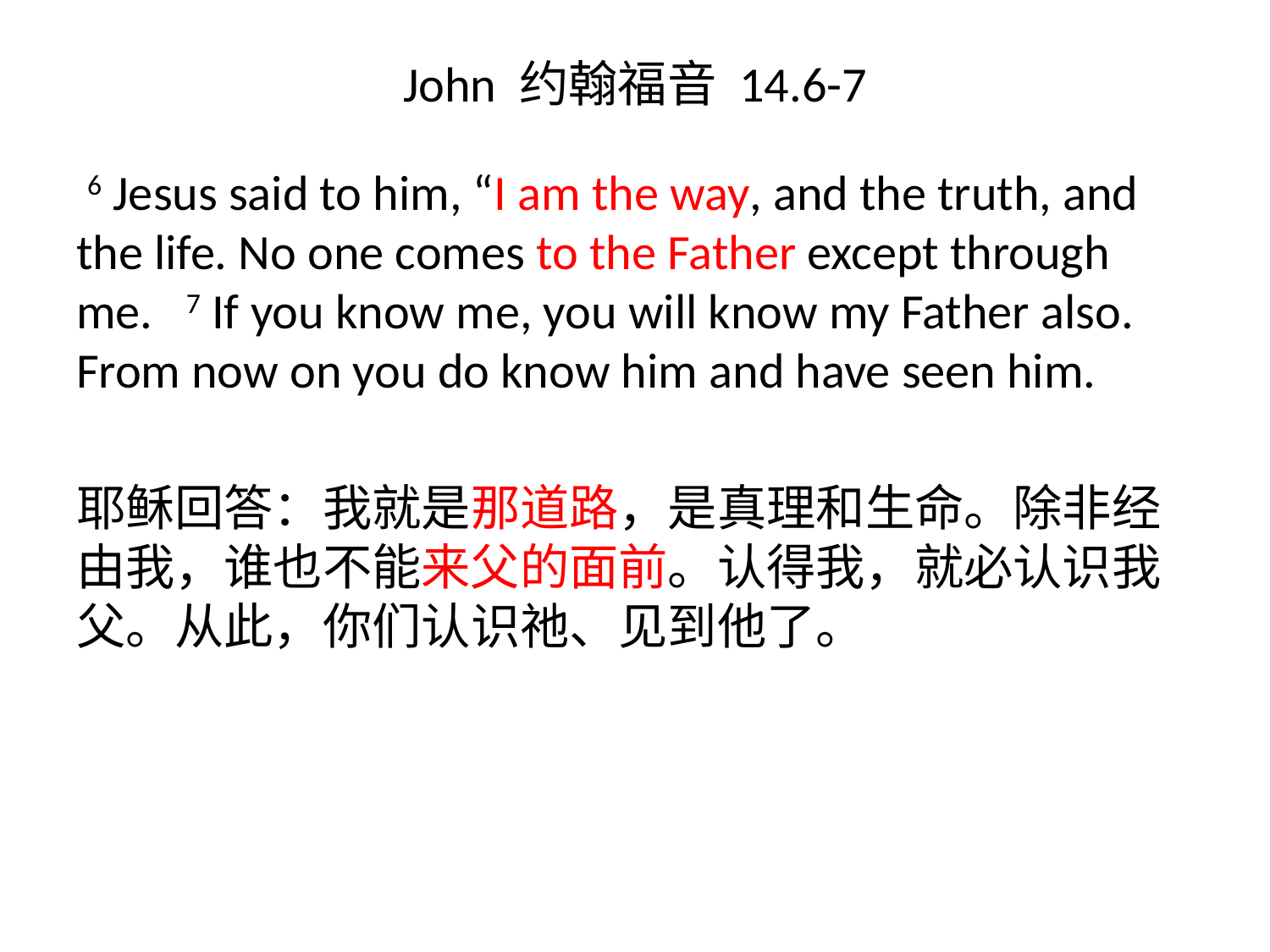

# John 约翰福音 14.6-7
 6 Jesus said to him, “I am the way, and the truth, and the life. No one comes to the Father except through me.   7 If you know me, you will know my Father also. From now on you do know him and have seen him.

耶稣回答：我就是那道路，是真理和生命。除非经由我，谁也不能来父的面前。认得我，就必认识我父。从此，你们认识祂、见到他了。